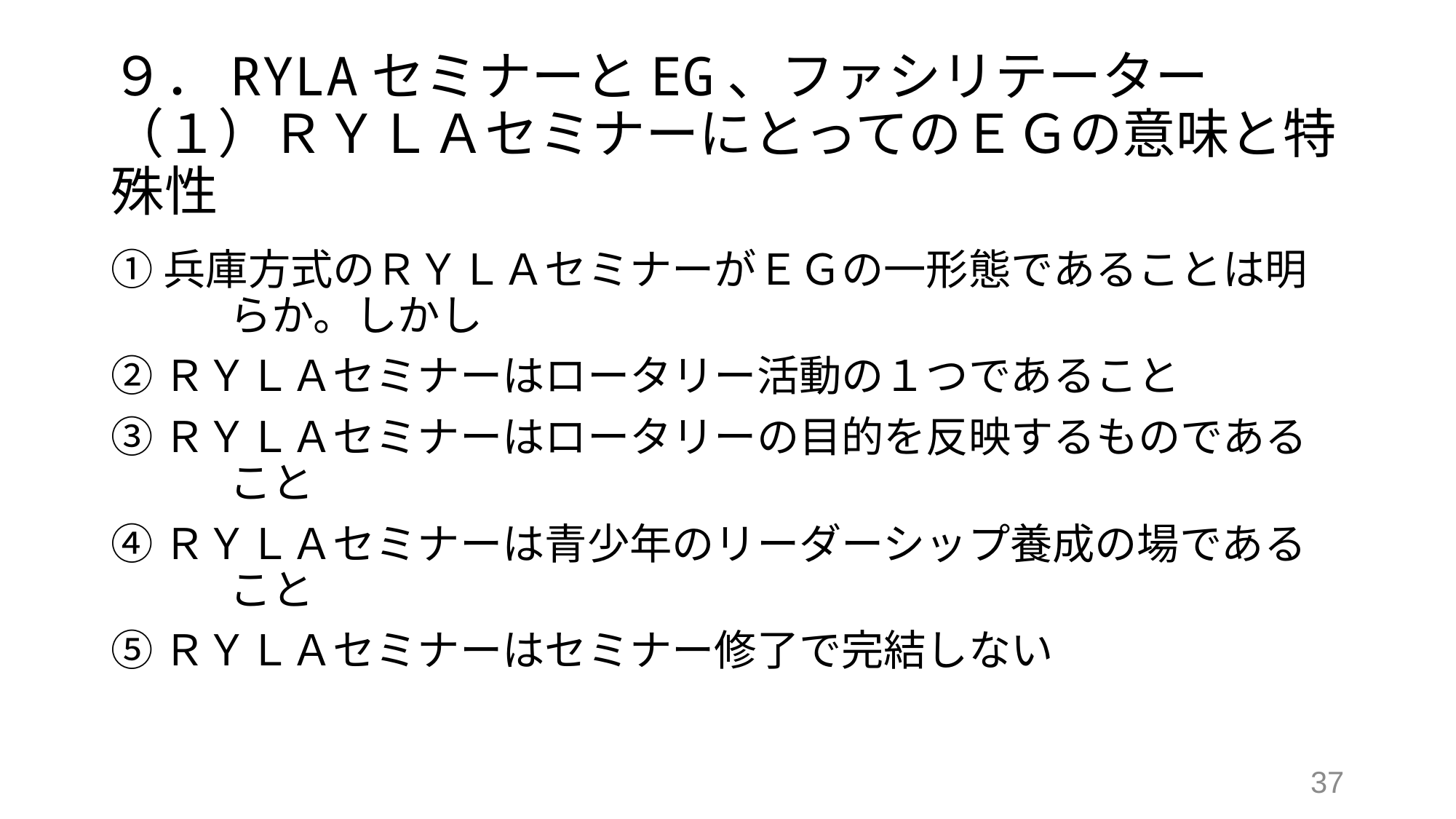

# ９．RYLAセミナーとEG、ファシリテーター （１）ＲＹＬＡセミナーにとってのＥＧの意味と特殊性
①兵庫方式のＲＹＬＡセミナーがＥＧの一形態であることは明らか。しかし
②ＲＹＬＡセミナーはロータリー活動の１つであること
③ＲＹＬＡセミナーはロータリーの目的を反映するものであること
④ＲＹＬＡセミナーは青少年のリーダーシップ養成の場であること
⑤ＲＹＬＡセミナーはセミナー修了で完結しない
37